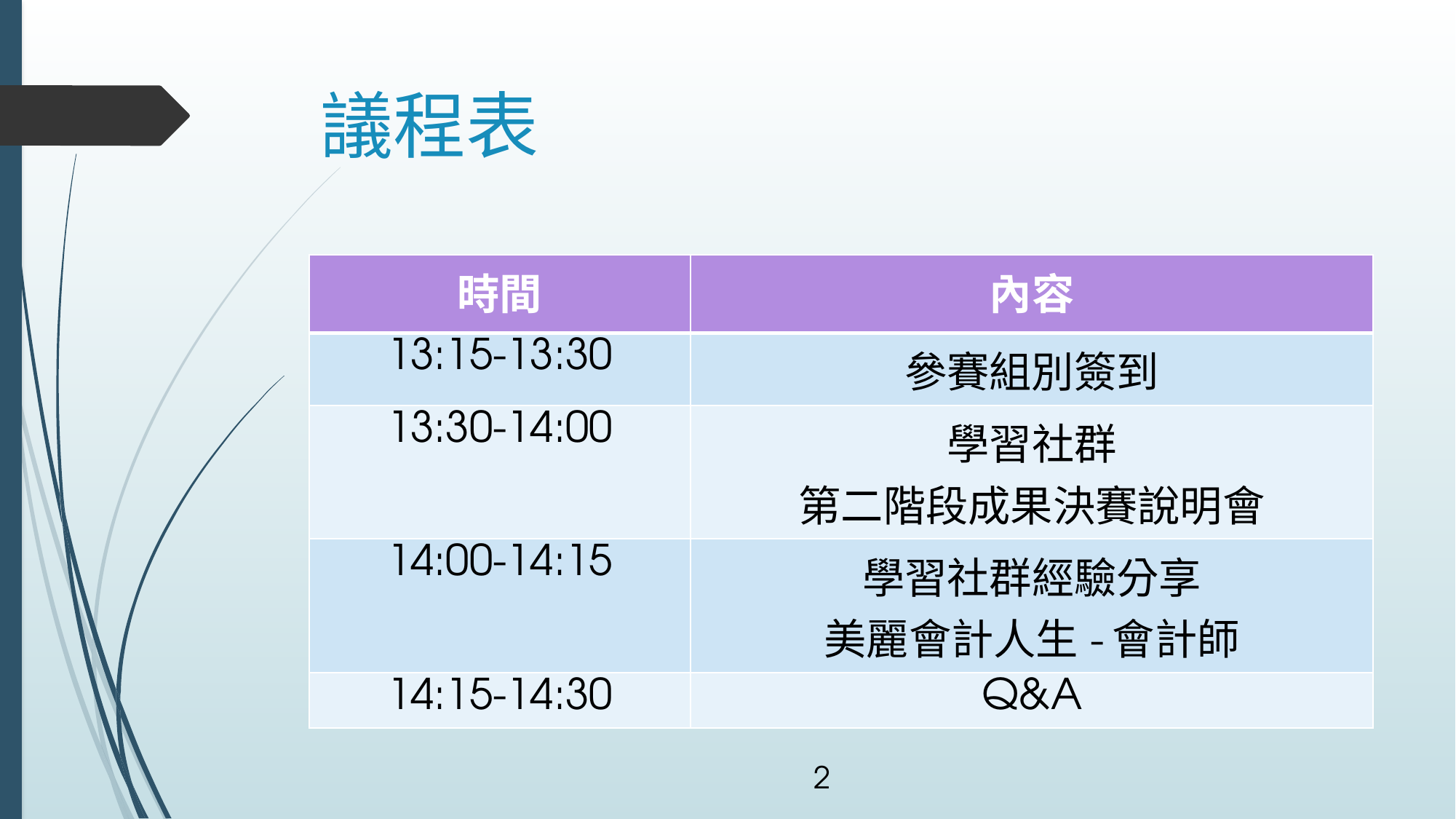

# 議程表
| 時間 | 內容 |
| --- | --- |
| 13:15-13:30 | 參賽組別簽到 |
| 13:30-14:00 | 學習社群 第二階段成果決賽說明會 |
| 14:00-14:15 | 學習社群經驗分享 美麗會計人生-會計師 |
| 14:15-14:30 | Q&A |
2